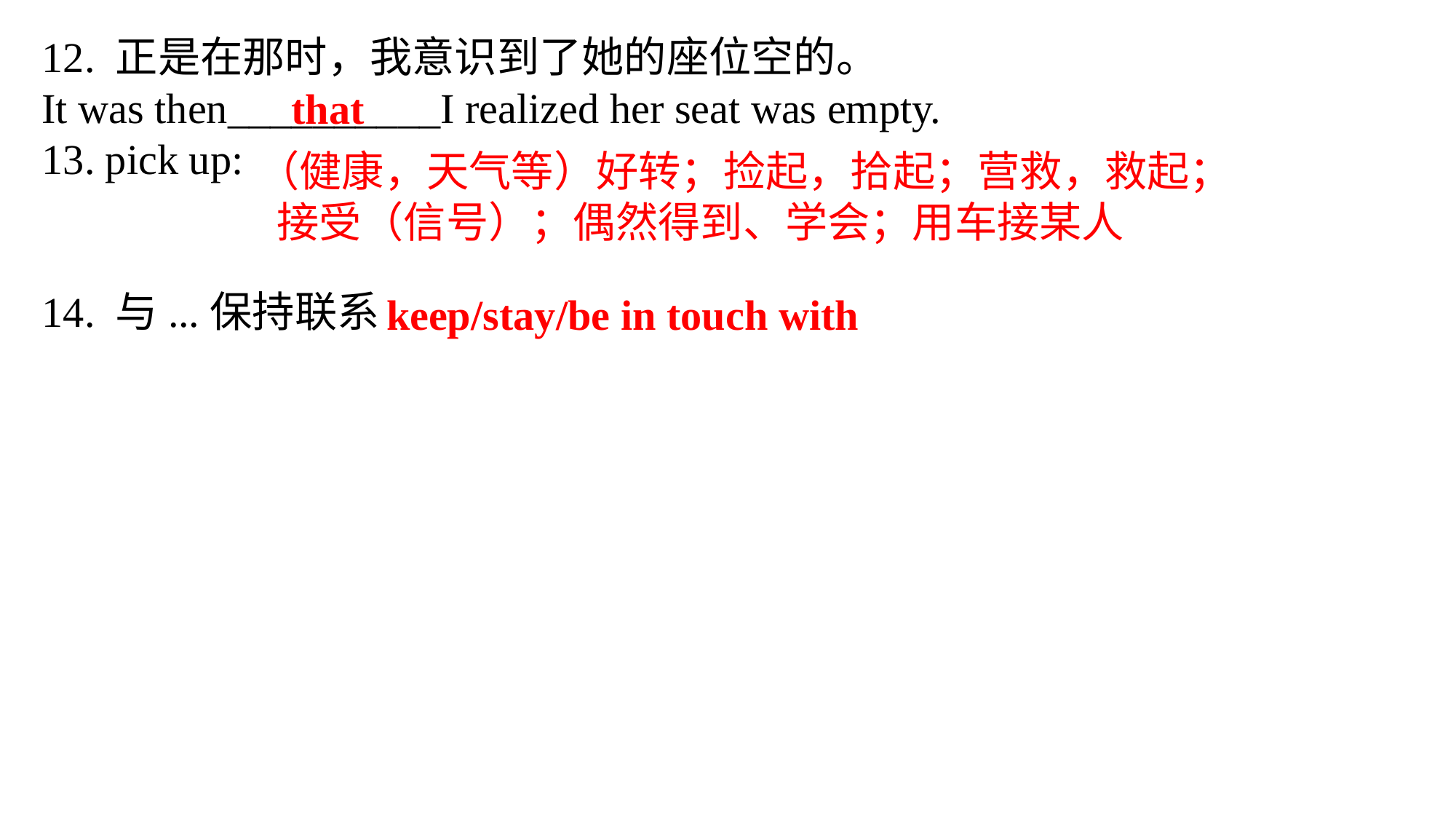

12. 正是在那时，我意识到了她的座位空的。
It was then__________I realized her seat was empty.
13. pick up:

14. 与...保持联系
that
（健康，天气等）好转；捡起，拾起；营救，救起；
 接受（信号）；偶然得到、学会；用车接某人
keep/stay/be in touch with